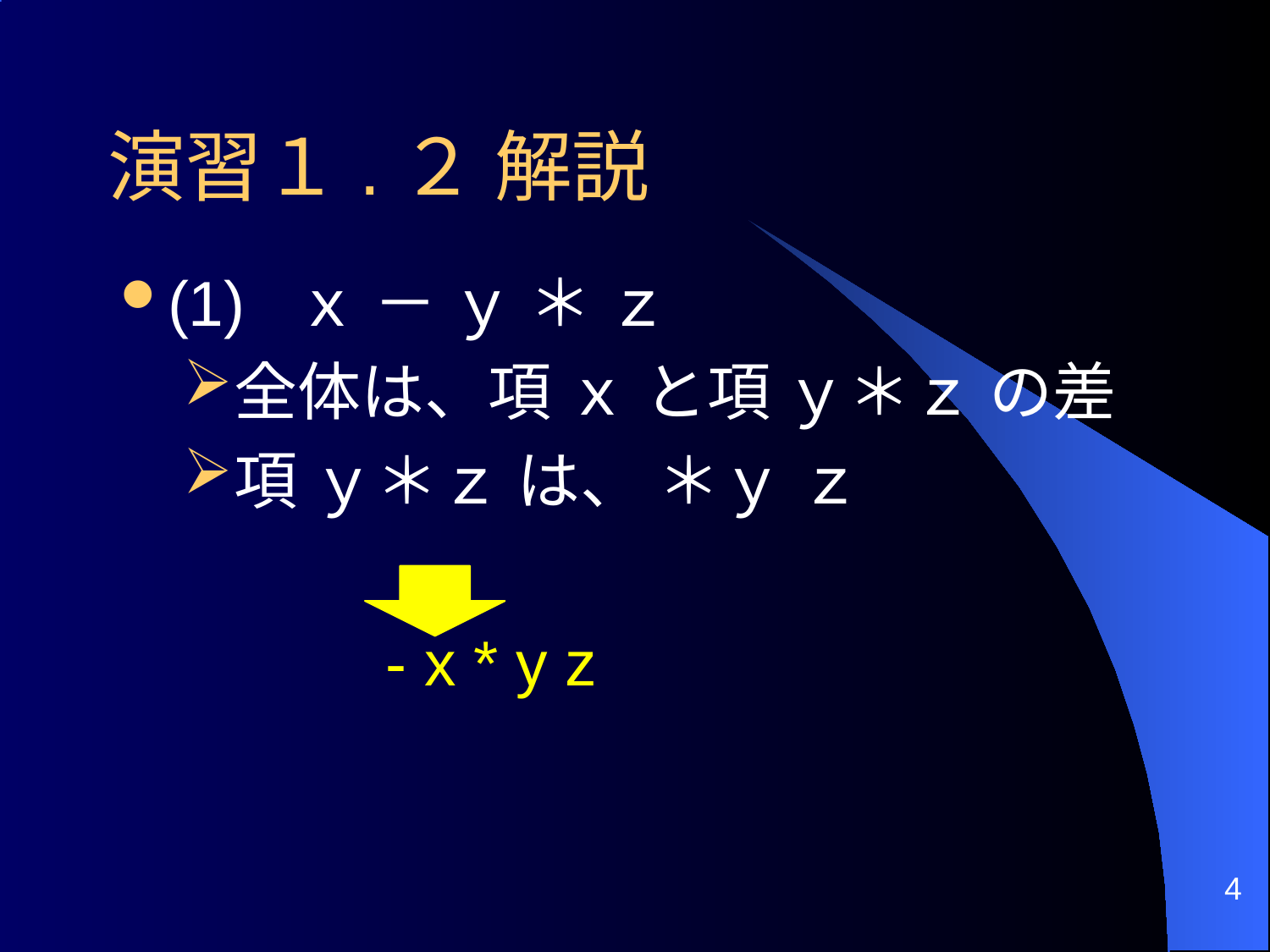

# 演習１.２ 解説
(1)  ｘ － ｙ ＊ ｚ
全体は、項 ｘ と項 ｙ＊ｚ の差
項 ｙ＊ｚ は、 ＊ｙ ｚ

 		  - x * y z

4